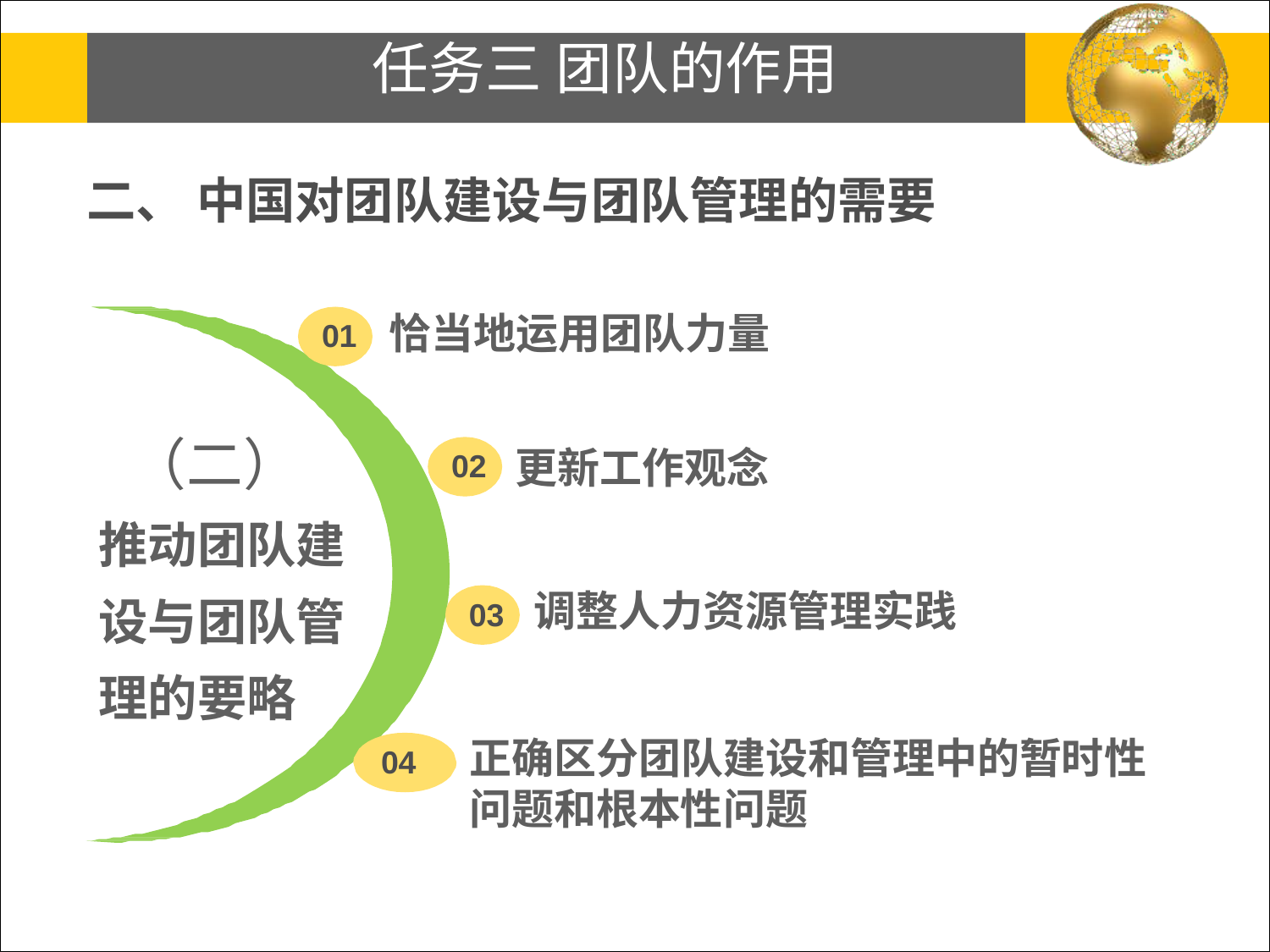

# 任务三 团队的作用
二、 中国对团队建设与团队管理的需要
恰当地运用团队力量

01
（二）  推动团队建 设与团队管 理的要略

更新工作观念
02
03	调整人力资源管理实践

04	正确区分团队建设和管理中的暂时性 问题和根本性问题